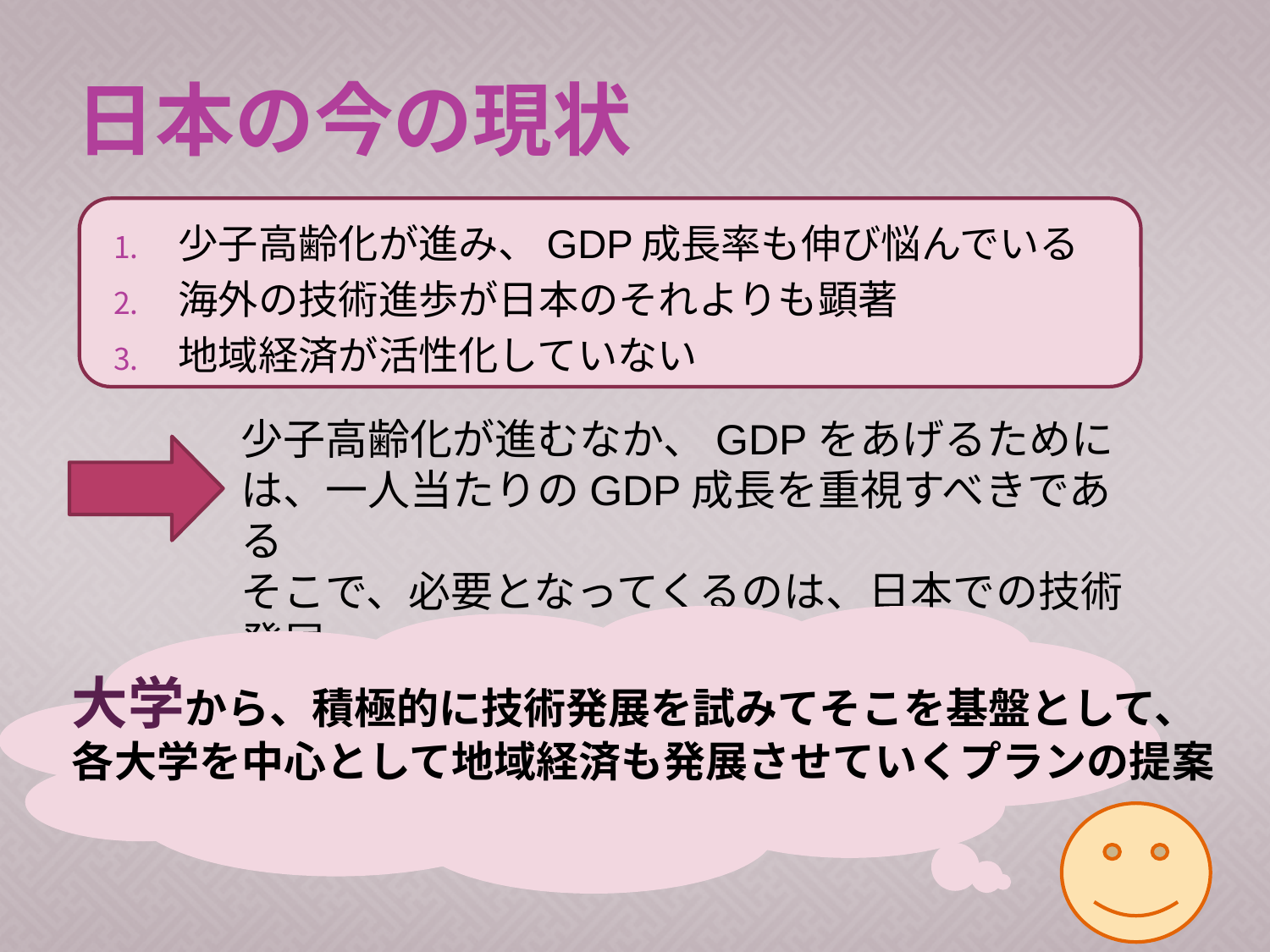

# 日本の今の現状

少子高齢化が進み、GDP成長率も伸び悩んでいる
海外の技術進歩が日本のそれよりも顕著
地域経済が活性化していない
少子高齢化が進むなか、GDPをあげるためには、一人当たりのGDP成長を重視すべきである
そこで、必要となってくるのは、日本での技術発展

大学から、積極的に技術発展を試みてそこを基盤として、
各大学を中心として地域経済も発展させていくプランの提案